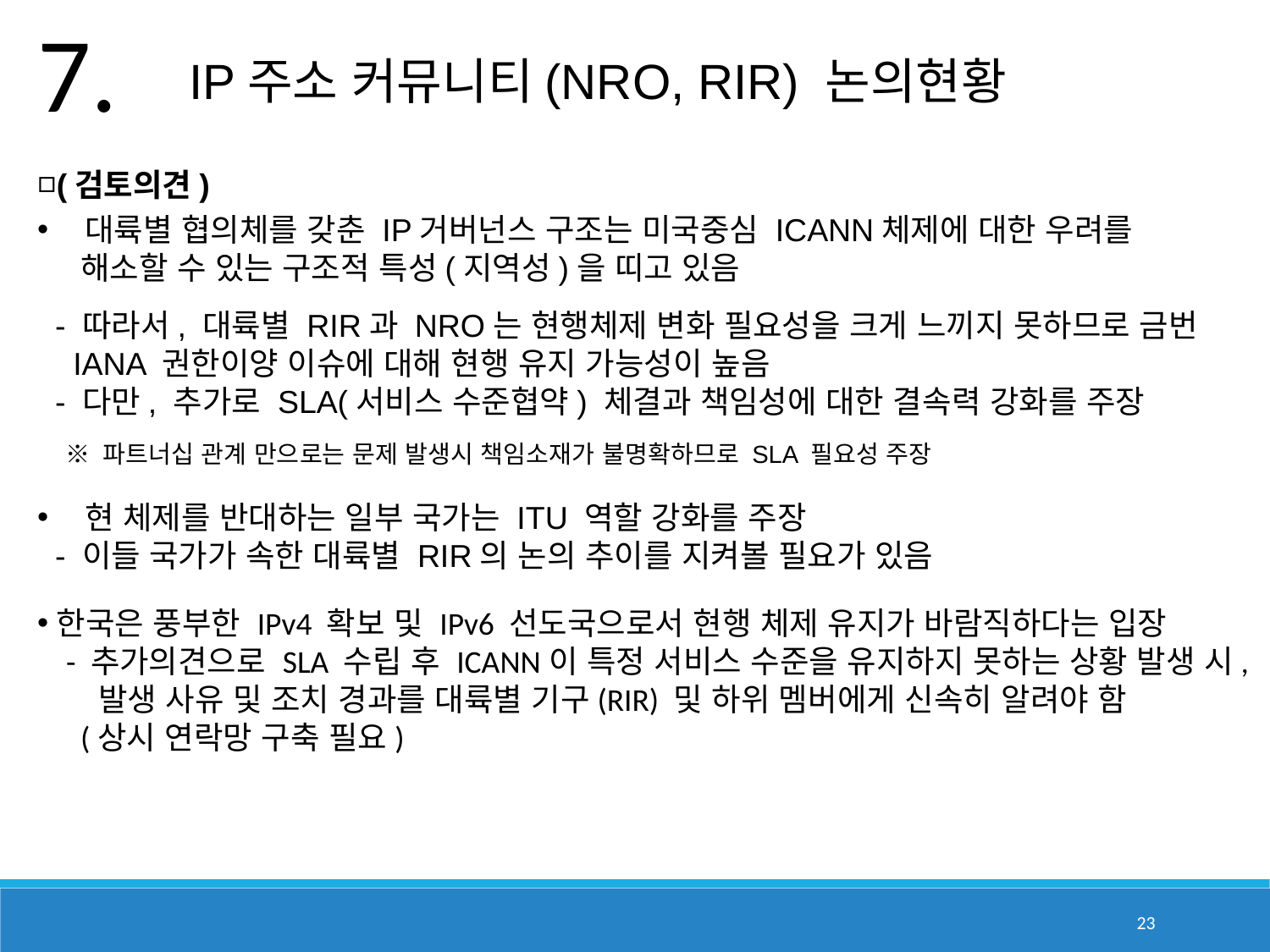

7.
     IP주소 커뮤니티(NRO, RIR) 논의현황
(검토의견)

대륙별 협의체를 갖춘 IP거버넌스 구조는 미국중심 ICANN체제에 대한 우려를
    해소할 수 있는 구조적 특성(지역성)을 띠고 있음

  - 따라서, 대륙별 RIR과 NRO는 현행체제 변화 필요성을 크게 느끼지 못하므로 금번
    IANA 권한이양 이슈에 대해 현행 유지 가능성이 높음
  - 다만, 추가로 SLA(서비스 수준협약) 체결과 책임성에 대한 결속력 강화를 주장

    ※ 파트너십 관계 만으로는 문제 발생시 책임소재가 불명확하므로 SLA 필요성 주장

현 체제를 반대하는 일부 국가는 ITU 역할 강화를 주장
  - 이들 국가가 속한 대륙별 RIR의 논의 추이를 지켜볼 필요가 있음

한국은 풍부한 IPv4 확보 및 IPv6 선도국으로서 현행 체제 유지가 바람직하다는 입장
    - 추가의견으로 SLA 수립 후 ICANN이 특정 서비스 수준을 유지하지 못하는 상황 발생 시,
      발생 사유 및 조치 경과를 대륙별 기구(RIR) 및 하위 멤버에게 신속히 알려야 함
      (상시 연락망 구축 필요)
23